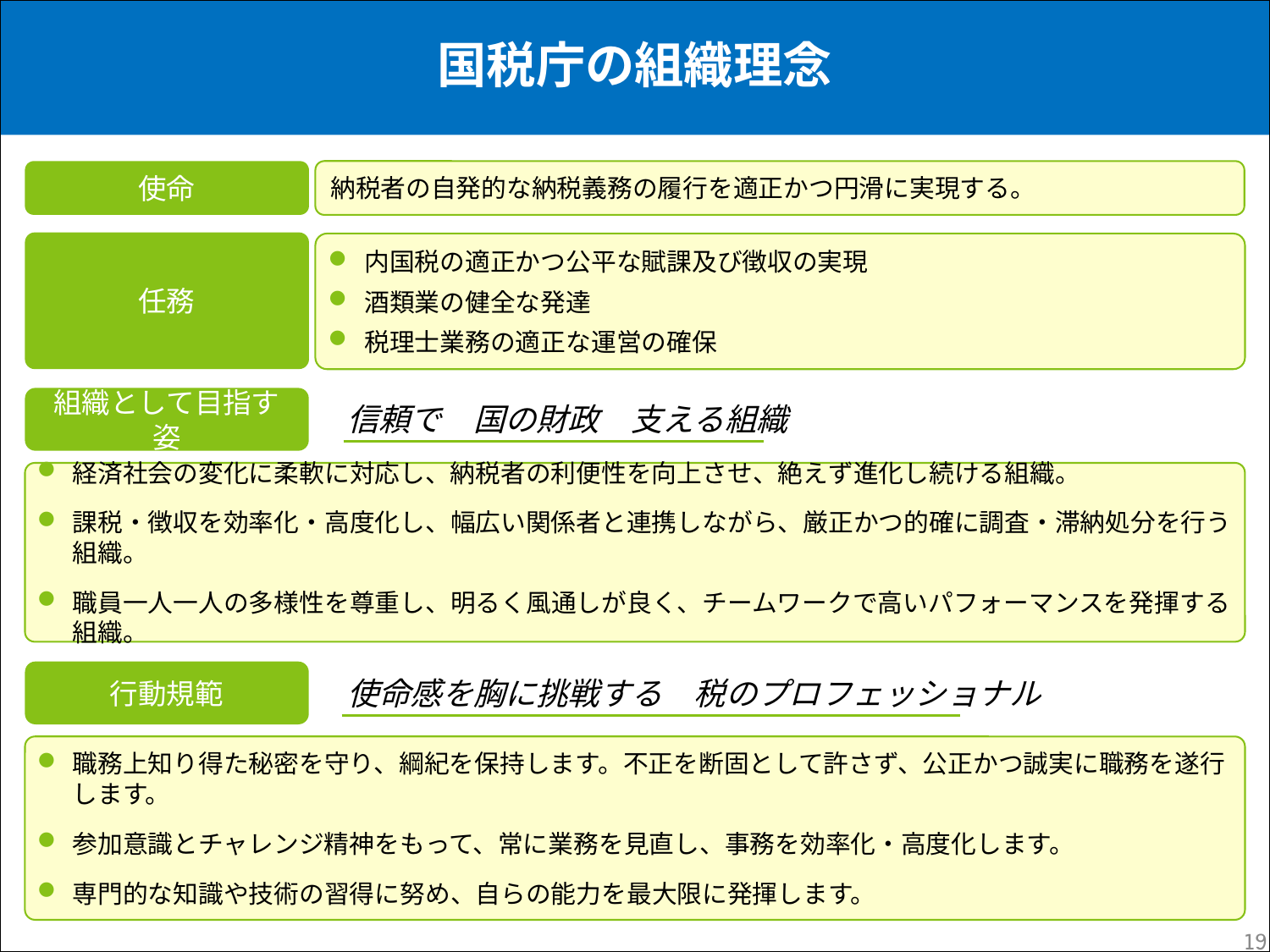

# 国税庁の組織理念

使命
納税者の自発的な納税義務の履行を適正かつ円滑に実現する。
任務
内国税の適正かつ公平な賦課及び徴収の実現
酒類業の健全な発達
税理士業務の適正な運営の確保

組織として目指す姿
信頼で　国の財政　支える組織
経済社会の変化に柔軟に対応し、納税者の利便性を向上させ、絶えず進化し続ける組織。
課税・徴収を効率化・高度化し、幅広い関係者と連携しながら、厳正かつ的確に調査・滞納処分を行う組織。
職員一人一人の多様性を尊重し、明るく風通しが良く、チームワークで高いパフォーマンスを発揮する組織。
行動規範
使命感を胸に挑戦する　税のプロフェッショナル
職務上知り得た秘密を守り、綱紀を保持します。不正を断固として許さず、公正かつ誠実に職務を遂行します。
参加意識とチャレンジ精神をもって、常に業務を見直し、事務を効率化・高度化します。
専門的な知識や技術の習得に努め、自らの能力を最大限に発揮します。
19